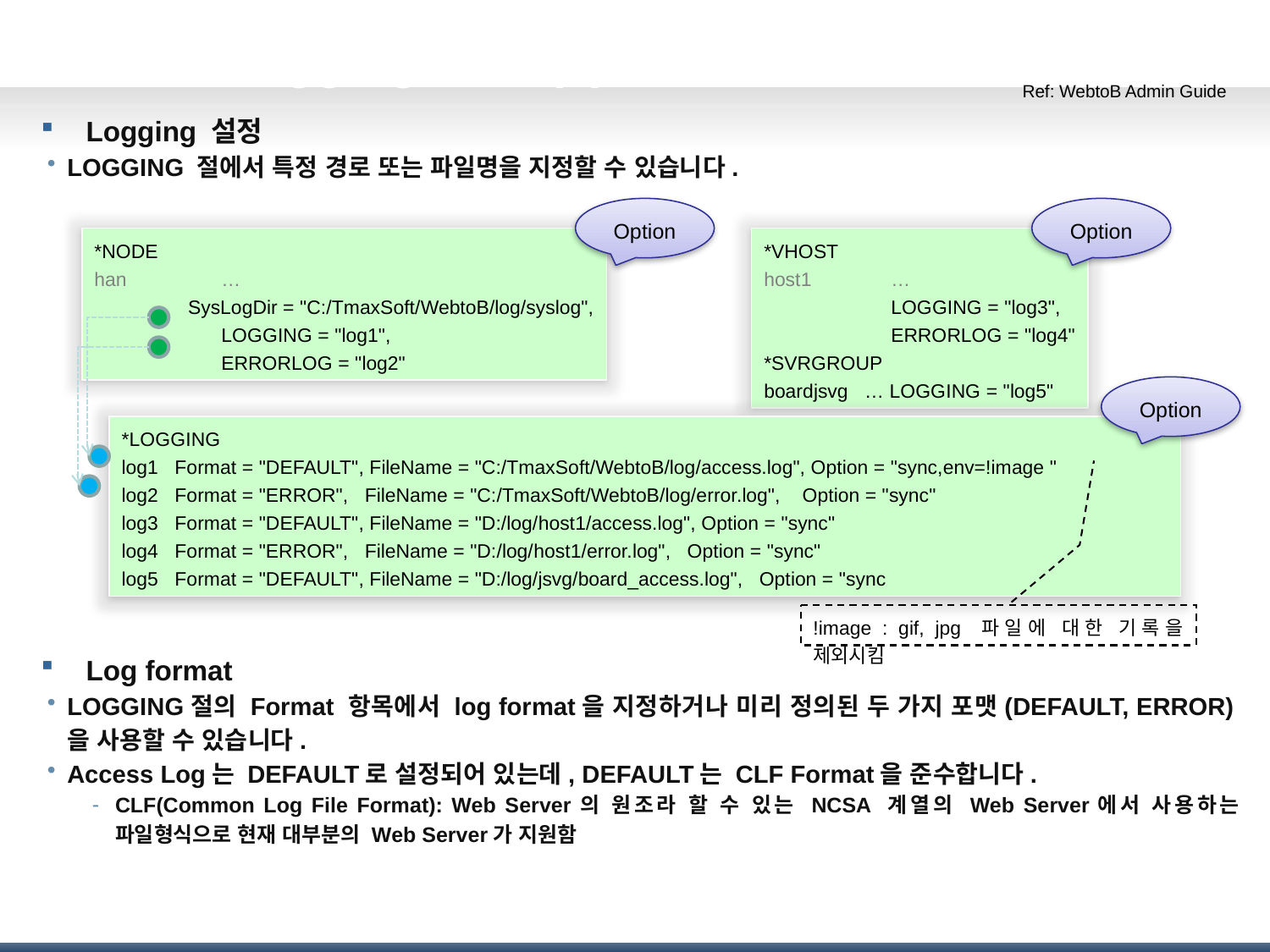

# WebtoB Logging 설정(2)
Ref: WebtoB Admin Guide
Logging 설정
LOGGING 절에서 특정 경로 또는 파일명을 지정할 수 있습니다.

Log format
LOGGING절의 Format 항목에서 log format을 지정하거나 미리 정의된 두 가지 포맷(DEFAULT, ERROR)을 사용할 수 있습니다.
Access Log는 DEFAULT로 설정되어 있는데, DEFAULT는 CLF Format을 준수합니다.
CLF(Common Log File Format): Web Server의 원조라 할 수 있는 NCSA 계열의 Web Server에서 사용하는 파일형식으로 현재 대부분의 Web Server가 지원함
Option
Option
*NODE
han	…
                 SysLogDir = "C:/TmaxSoft/WebtoB/log/syslog",
	LOGGING = "log1",
	ERRORLOG = "log2"
*VHOST
host1	…
	LOGGING = "log3",
	ERRORLOG = "log4"
*SVRGROUP
boardjsvg   … LOGGING = "log5"

Option
*LOGGING
log1   Format = "DEFAULT", FileName = "C:/TmaxSoft/WebtoB/log/access.log", Option = "sync,env=!image "
log2   Format = "ERROR",   FileName = "C:/TmaxSoft/WebtoB/log/error.log",    Option = "sync"
log3   Format = "DEFAULT", FileName = "D:/log/host1/access.log", Option = "sync"
log4   Format = "ERROR",   FileName = "D:/log/host1/error.log",   Option = "sync"
log5   Format = "DEFAULT", FileName = "D:/log/jsvg/board_access.log",   Option = "sync

!image : gif, jpg 파일에 대한 기록을 제외시킴